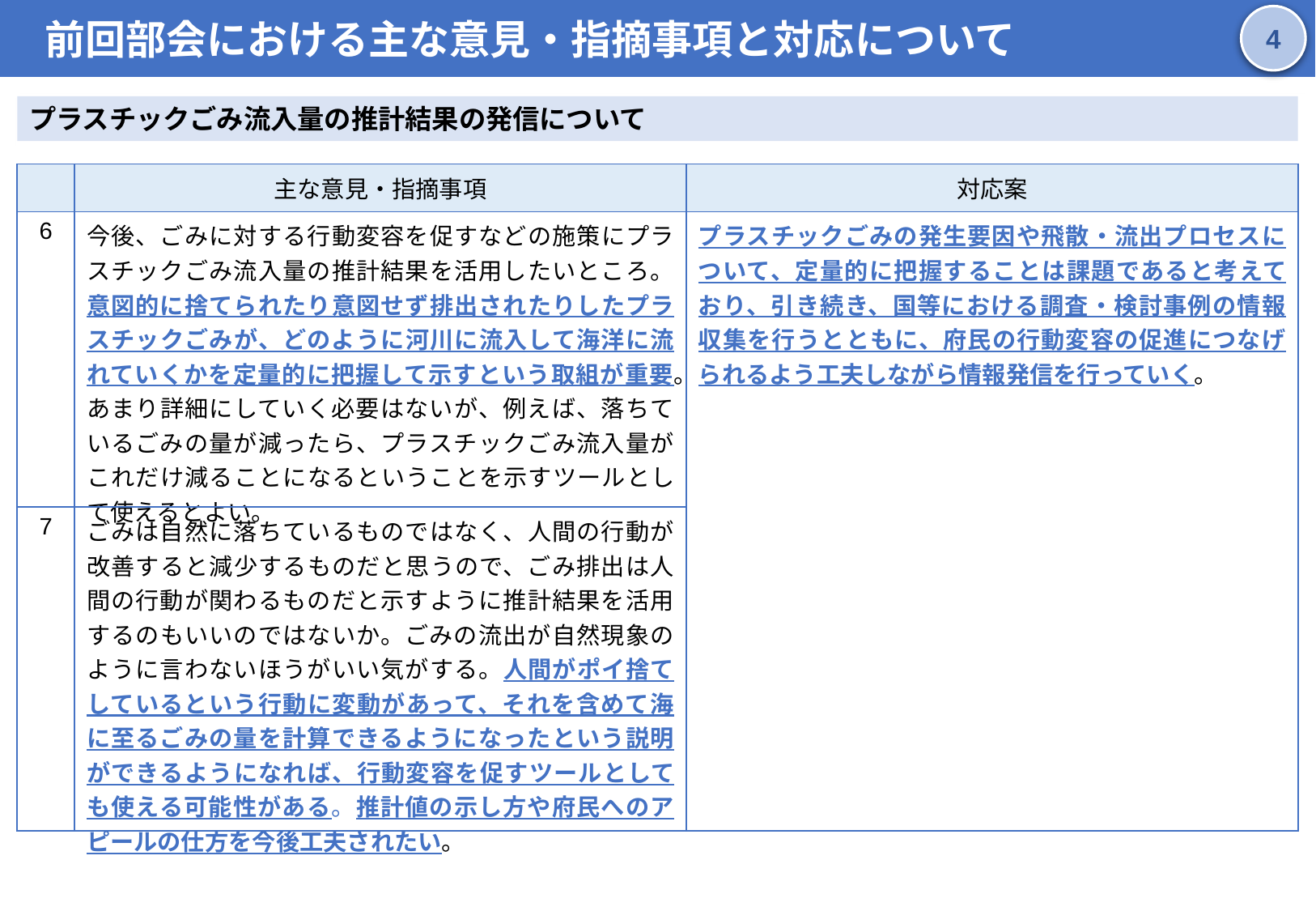

前回部会における主な意見・指摘事項と対応について
4
プラスチックごみ流入量の推計結果の発信について
|  | 主な意見・指摘事項 | 対応案 |
| --- | --- | --- |
| 6 | 今後、ごみに対する行動変容を促すなどの施策にプラスチックごみ流入量の推計結果を活用したいところ。意図的に捨てられたり意図せず排出されたりしたプラスチックごみが、どのように河川に流入して海洋に流れていくかを定量的に把握して示すという取組が重要。あまり詳細にしていく必要はないが、例えば、落ちているごみの量が減ったら、プラスチックごみ流入量がこれだけ減ることになるということを示すツールとして使えるとよい。 | プラスチックごみの発生要因や飛散・流出プロセスについて、定量的に把握することは課題であると考えており、引き続き、国等における調査・検討事例の情報収集を行うとともに、府民の行動変容の促進につなげられるよう工夫しながら情報発信を行っていく。 |
| 7 | ごみは自然に落ちているものではなく、人間の行動が改善すると減少するものだと思うので、ごみ排出は人間の行動が関わるものだと示すように推計結果を活用するのもいいのではないか。ごみの流出が自然現象のように言わないほうがいい気がする。人間がポイ捨てしているという行動に変動があって、それを含めて海に至るごみの量を計算できるようになったという説明ができるようになれば、行動変容を促すツールとしても使える可能性がある。推計値の示し方や府民へのアピールの仕方を今後工夫されたい。 |  |